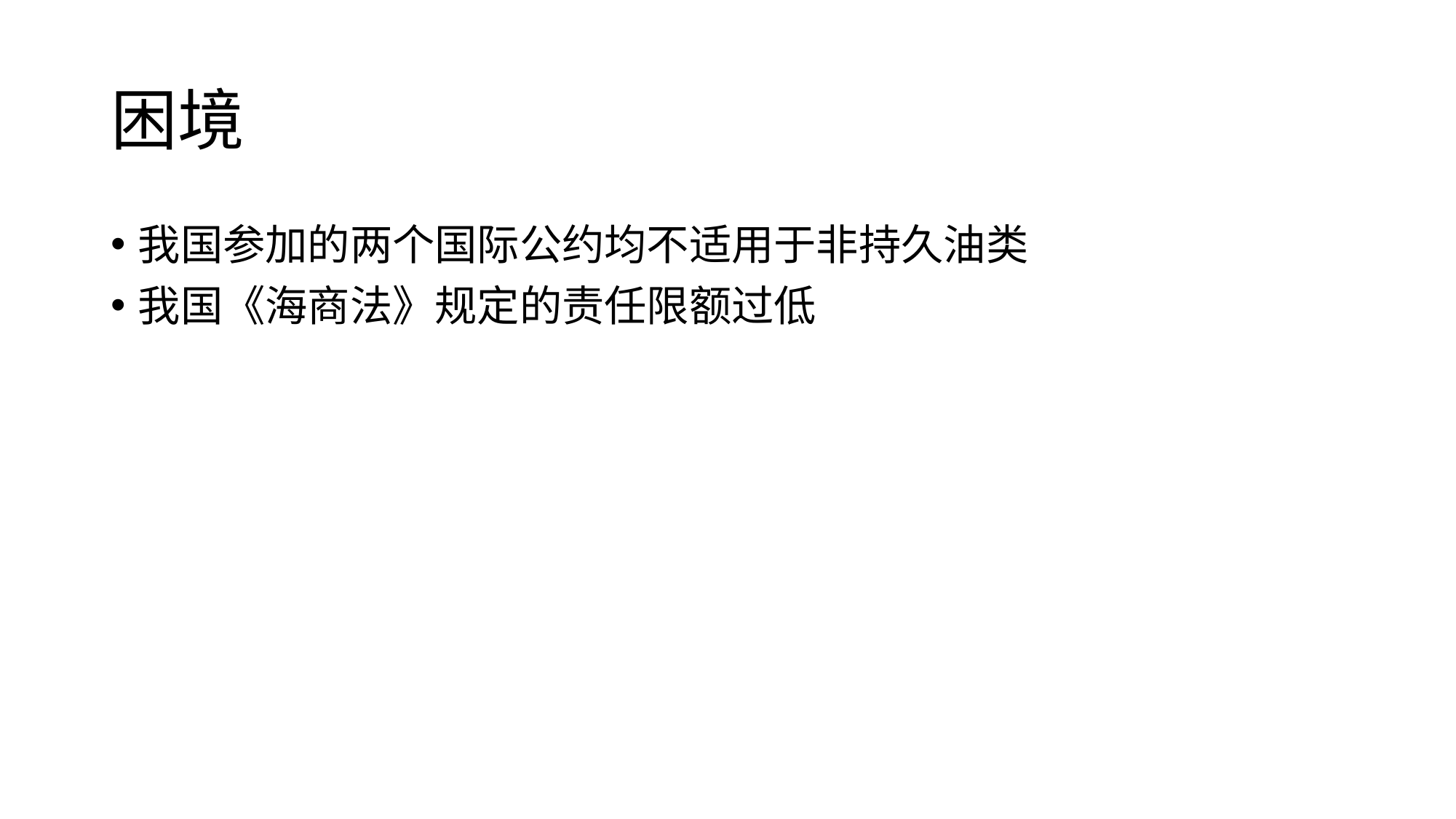

# 困境
我国参加的两个国际公约均不适用于非持久油类
我国《海商法》规定的责任限额过低